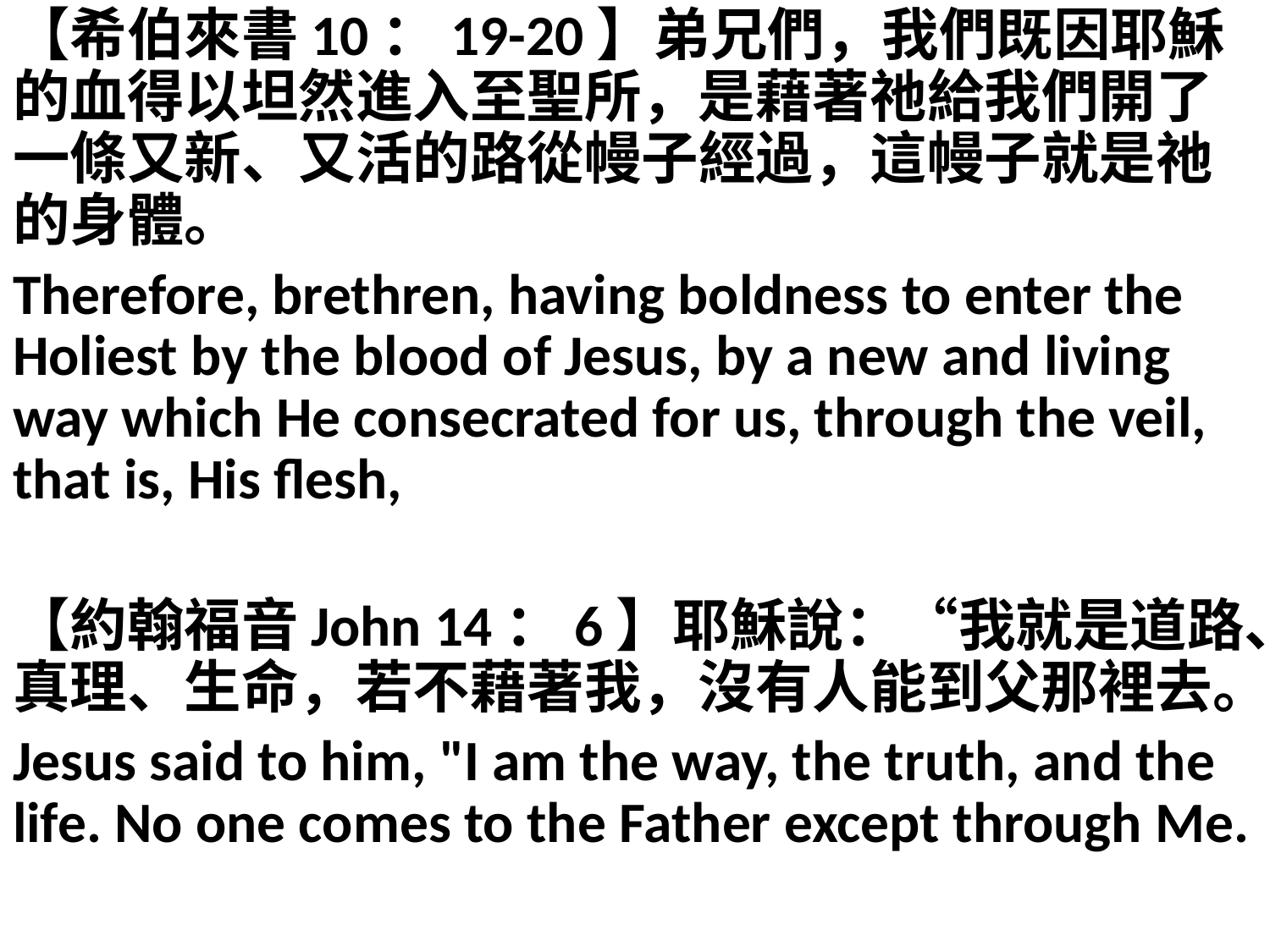

【希伯來書10：19-20】弟兄們，我們既因耶穌的血得以坦然進入至聖所，是藉著祂給我們開了一條又新、又活的路從幔子經過，這幔子就是祂的身體。
Therefore, brethren, having boldness to enter the Holiest by the blood of Jesus, by a new and living way which He consecrated for us, through the veil, that is, His flesh,

【約翰福音John 14：6】耶穌說：“我就是道路、真理、生命，若不藉著我，沒有人能到父那裡去。
Jesus said to him, "I am the way, the truth, and the life. No one comes to the Father except through Me.